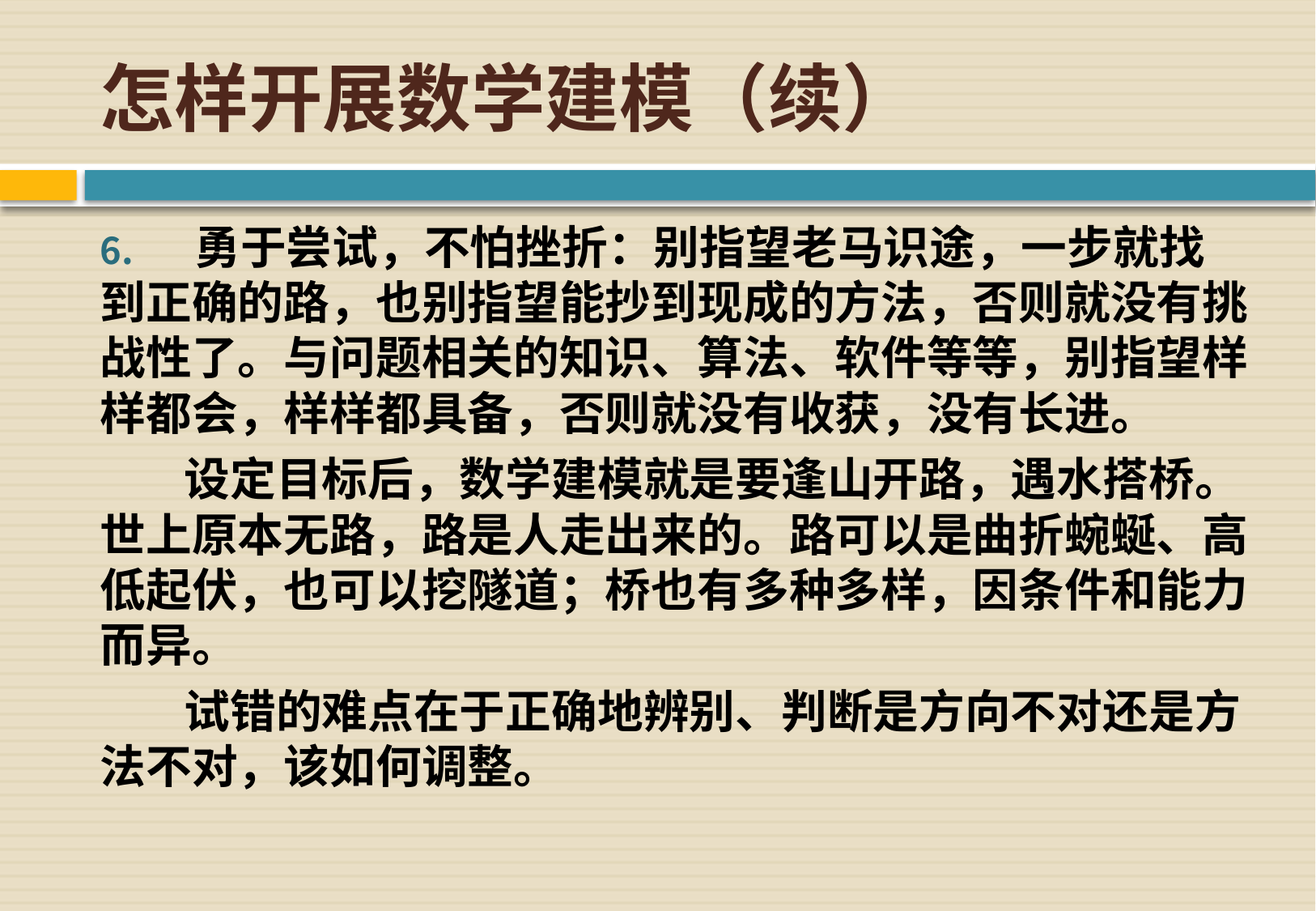

# 怎样开展数学建模（续）
     勇于尝试，不怕挫折：别指望老马识途，一步就找到正确的路，也别指望能抄到现成的方法，否则就没有挑战性了。与问题相关的知识、算法、软件等等，别指望样样都会，样样都具备，否则就没有收获，没有长进。
       设定目标后，数学建模就是要逢山开路，遇水搭桥。世上原本无路，路是人走出来的。路可以是曲折蜿蜒、高低起伏，也可以挖隧道；桥也有多种多样，因条件和能力而异。
       试错的难点在于正确地辨别、判断是方向不对还是方法不对，该如何调整。